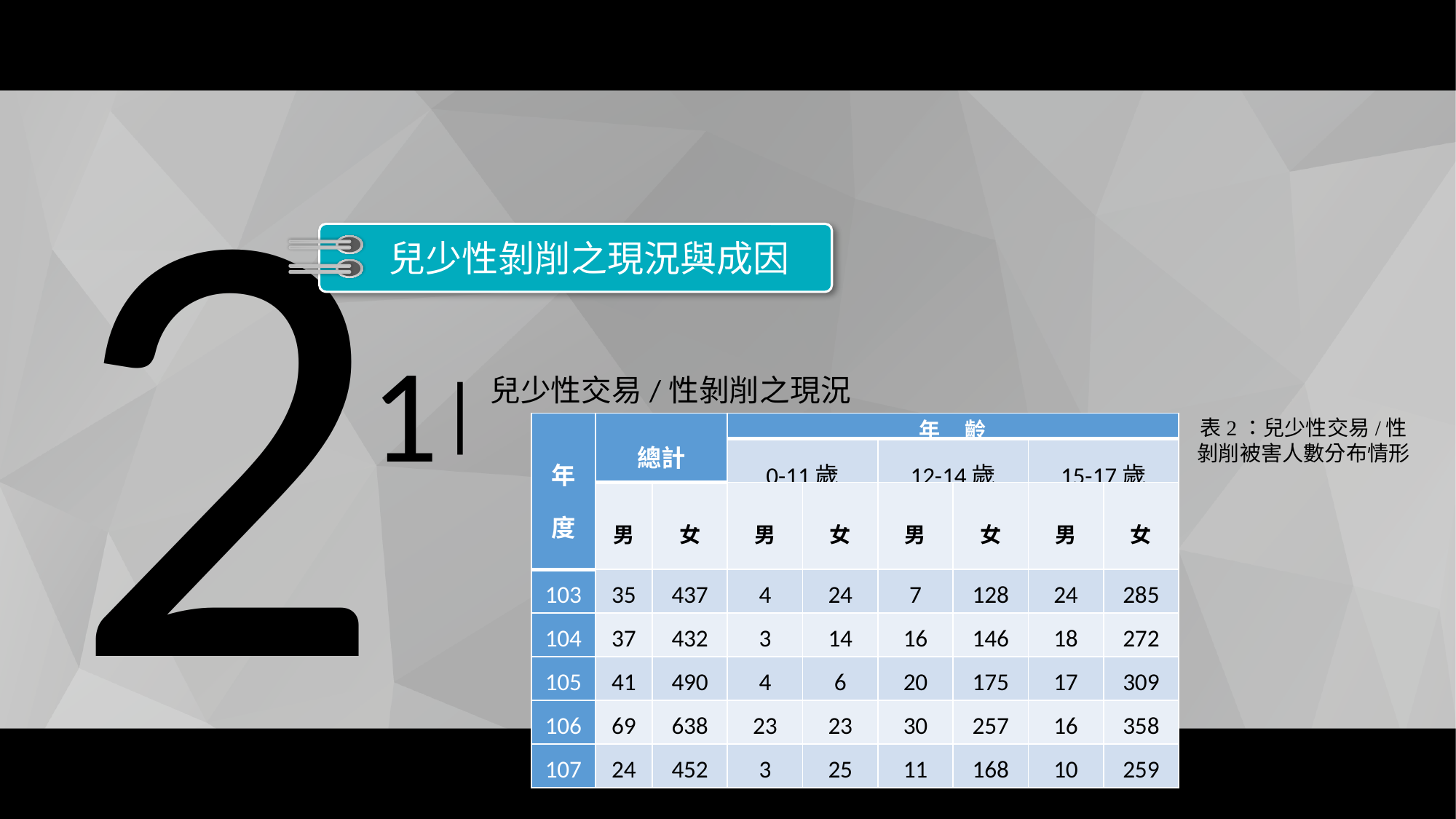

2

兒少性剝削之現況與成因
1
|
兒少性交易/性剝削之現況
表2：兒少性交易/性剝削被害人數分布情形
| 年度 | 總計 |  | 年 齡 |  |  |  |  |  |
| --- | --- | --- | --- | --- | --- | --- | --- | --- |
|  |  |  | 0-11歲 |  | 12-14歲 |  | 15-17歲 |  |
|  | 男 | 女 | 男 | 女 | 男 | 女 | 男 | 女 |
| 103 | 35 | 437 | 4 | 24 | 7 | 128 | 24 | 285 |
| 104 | 37 | 432 | 3 | 14 | 16 | 146 | 18 | 272 |
| 105 | 41 | 490 | 4 | 6 | 20 | 175 | 17 | 309 |
| 106 | 69 | 638 | 23 | 23 | 30 | 257 | 16 | 358 |
| 107 | 24 | 452 | 3 | 25 | 11 | 168 | 10 | 259 |